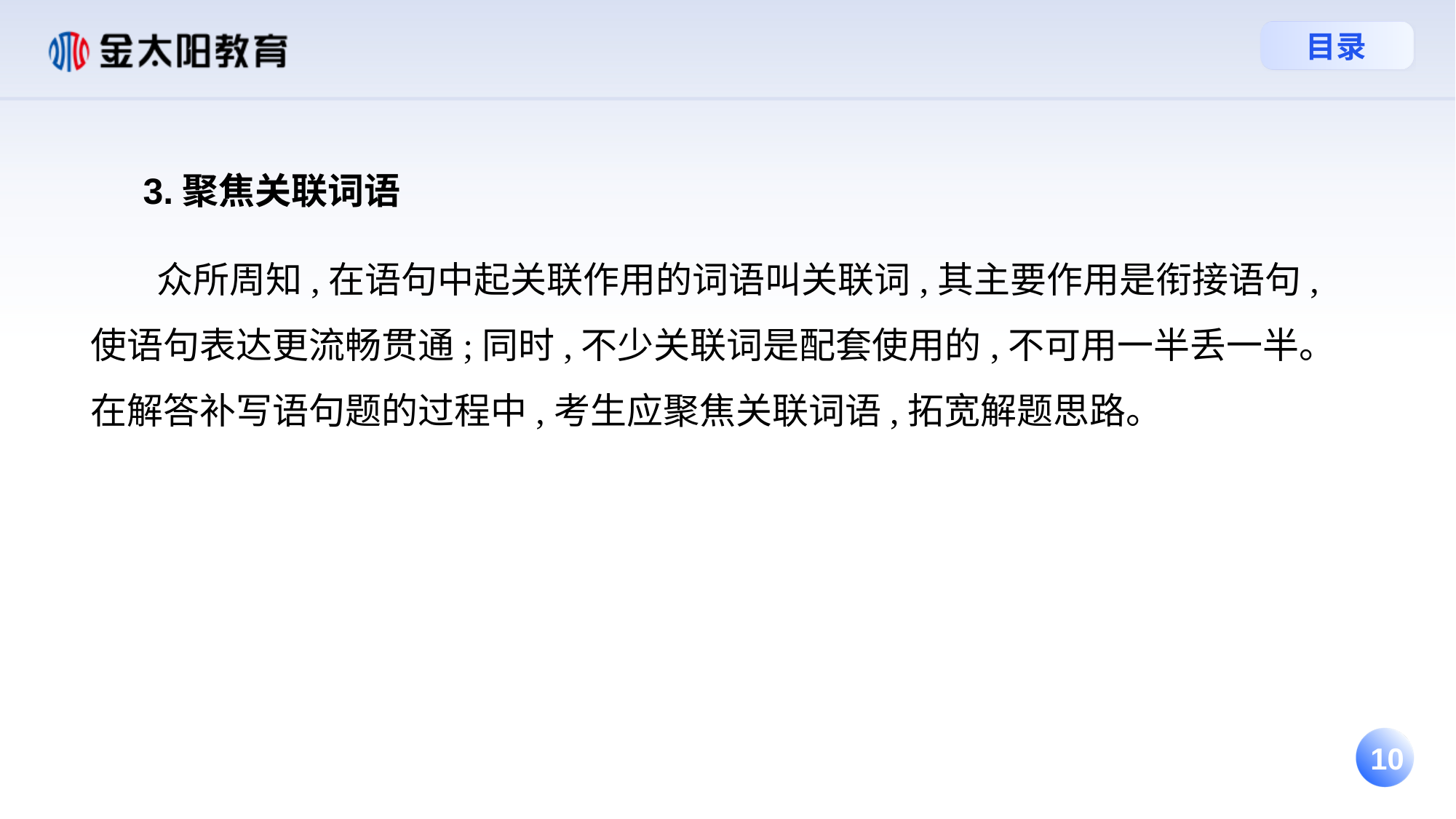

3.聚焦关联词语
      众所周知,在语句中起关联作用的词语叫关联词,其主要作用是衔接语句,使语句表达更流畅贯通;同时,不少关联词是配套使用的,不可用一半丢一半。在解答补写语句题的过程中,考生应聚焦关联词语,拓宽解题思路。